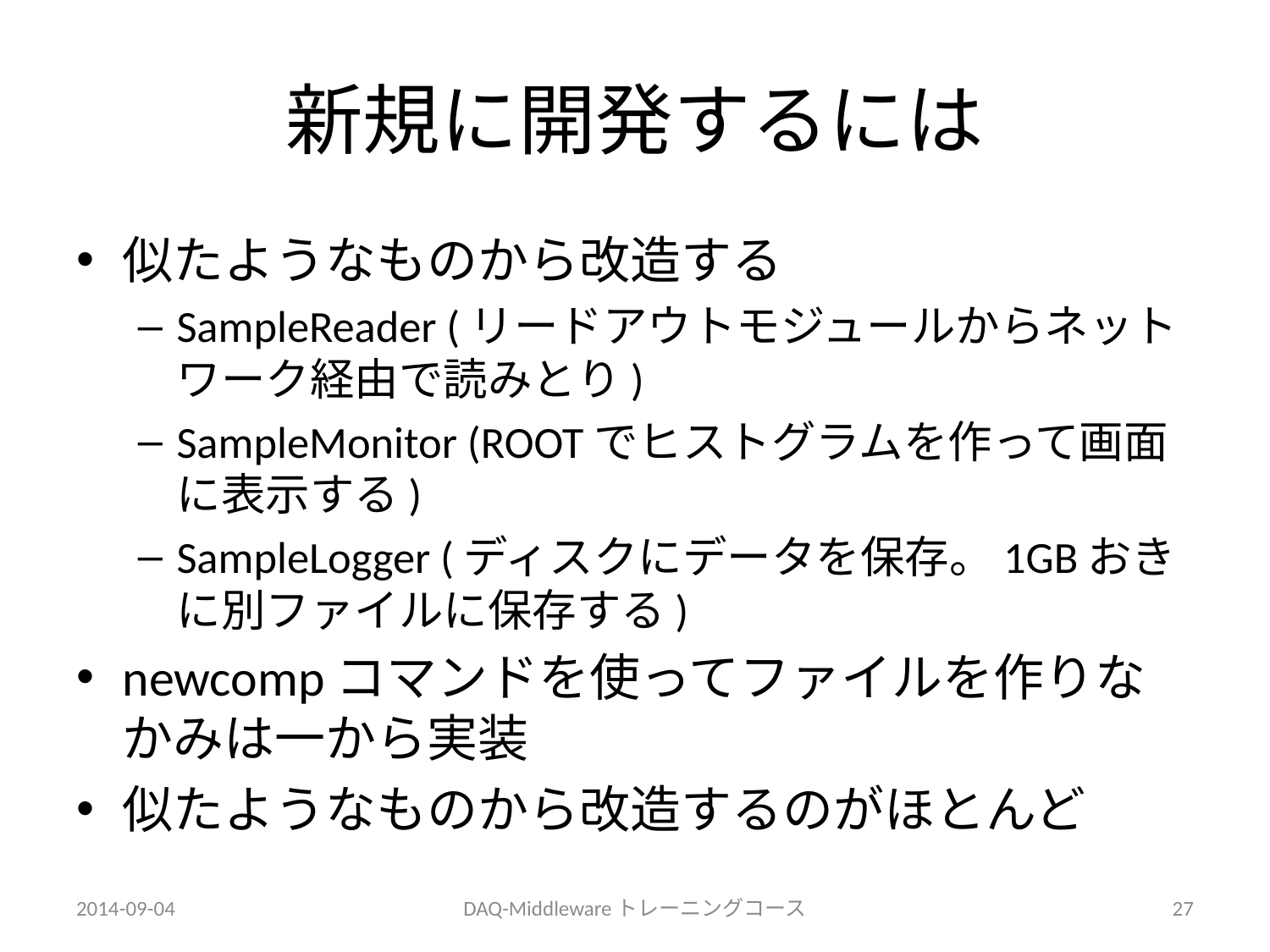

# 新規に開発するには
似たようなものから改造する
SampleReader (リードアウトモジュールからネットワーク経由で読みとり)
SampleMonitor (ROOTでヒストグラムを作って画面に表示する)
SampleLogger (ディスクにデータを保存。1GBおきに別ファイルに保存する)
newcompコマンドを使ってファイルを作りなかみは一から実装
似たようなものから改造するのがほとんど
2014-09-04
DAQ-Middlewareトレーニングコース
27